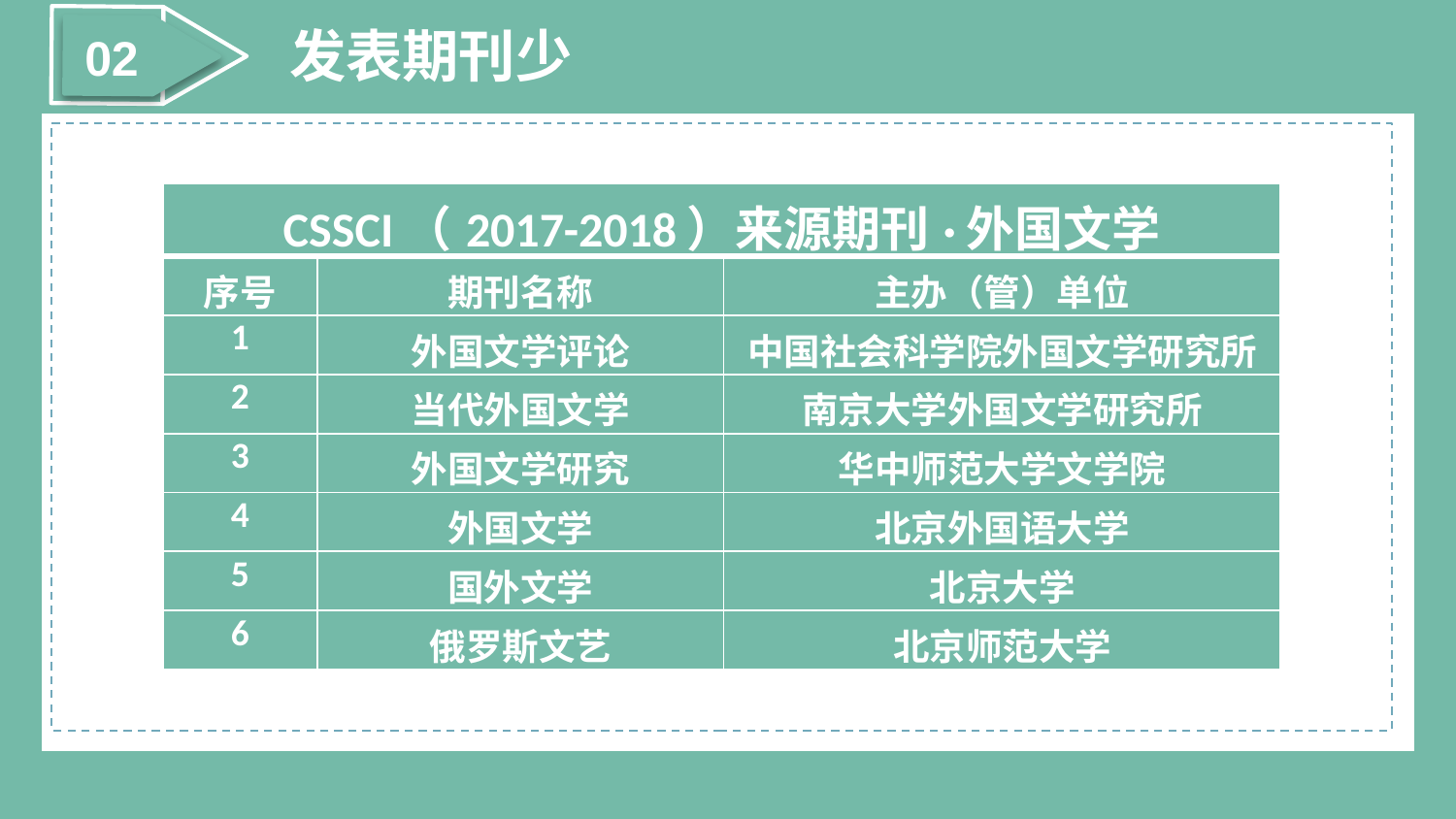

02
发表期刊少

| CSSCI（2017-2018）来源期刊·外国文学 |  |  |
| --- | --- | --- |
| 序号 | 期刊名称 | 主办（管）单位 |
| 1 | 外国文学评论 | 中国社会科学院外国文学研究所 |
| 2 | 当代外国文学 | 南京大学外国文学研究所 |
| 3 | 外国文学研究 | 华中师范大学文学院 |
| 4 | 外国文学 | 北京外国语大学 |
| 5 | 国外文学 | 北京大学 |
| 6 | 俄罗斯文艺 | 北京师范大学 |